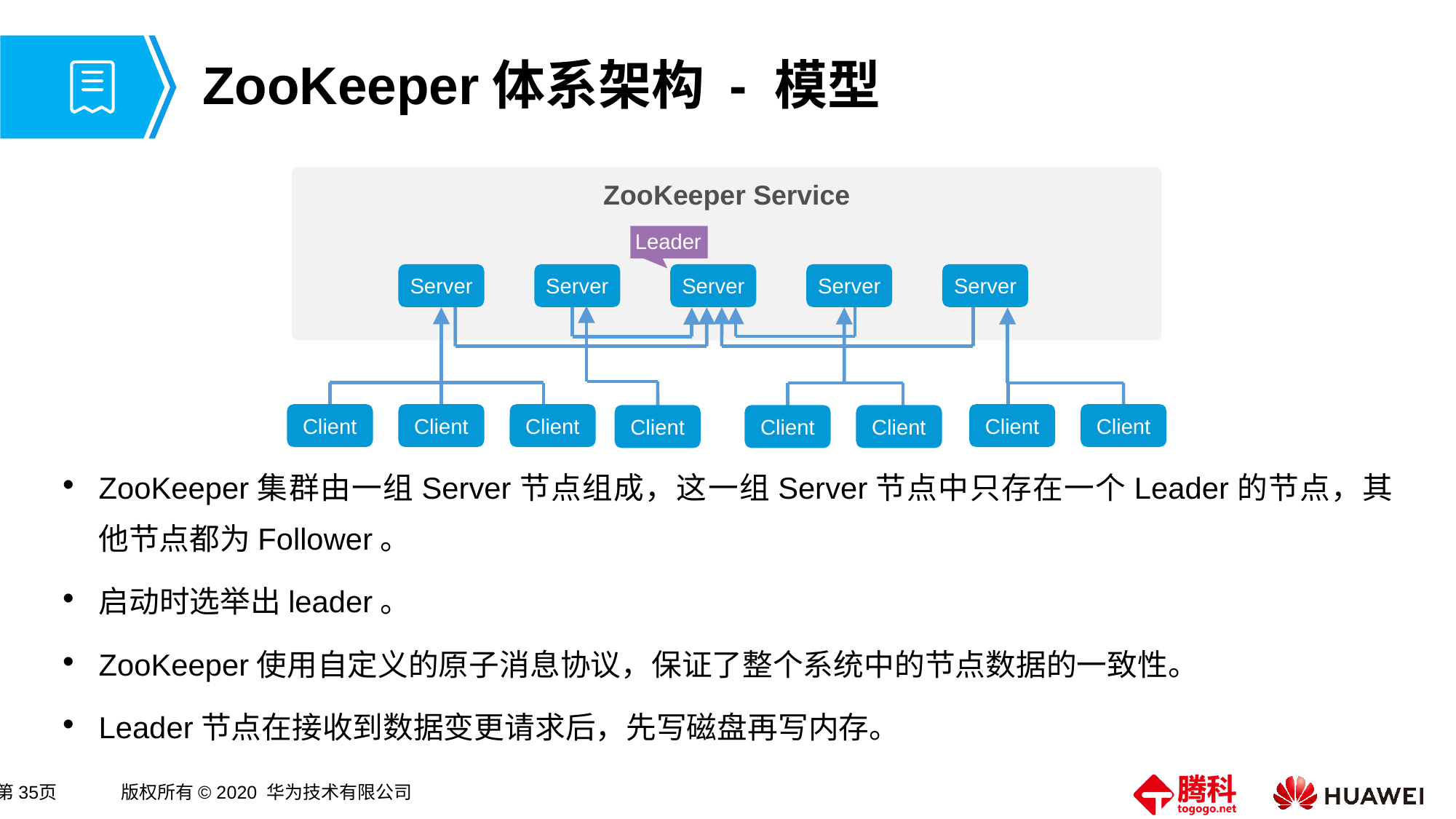

# ZooKeeper体系架构 - 模型

ZooKeeper集群由一组Server节点组成，这一组Server节点中只存在一个Leader的节点，其他节点都为Follower。
启动时选举出leader。
ZooKeeper使用自定义的原子消息协议，保证了整个系统中的节点数据的一致性。
Leader节点在接收到数据变更请求后，先写磁盘再写内存。

ZooKeeper Service
Leader

Server

Server

Server

Server

Server

Client
Client
Client
Client
Client
Client
Client
Client